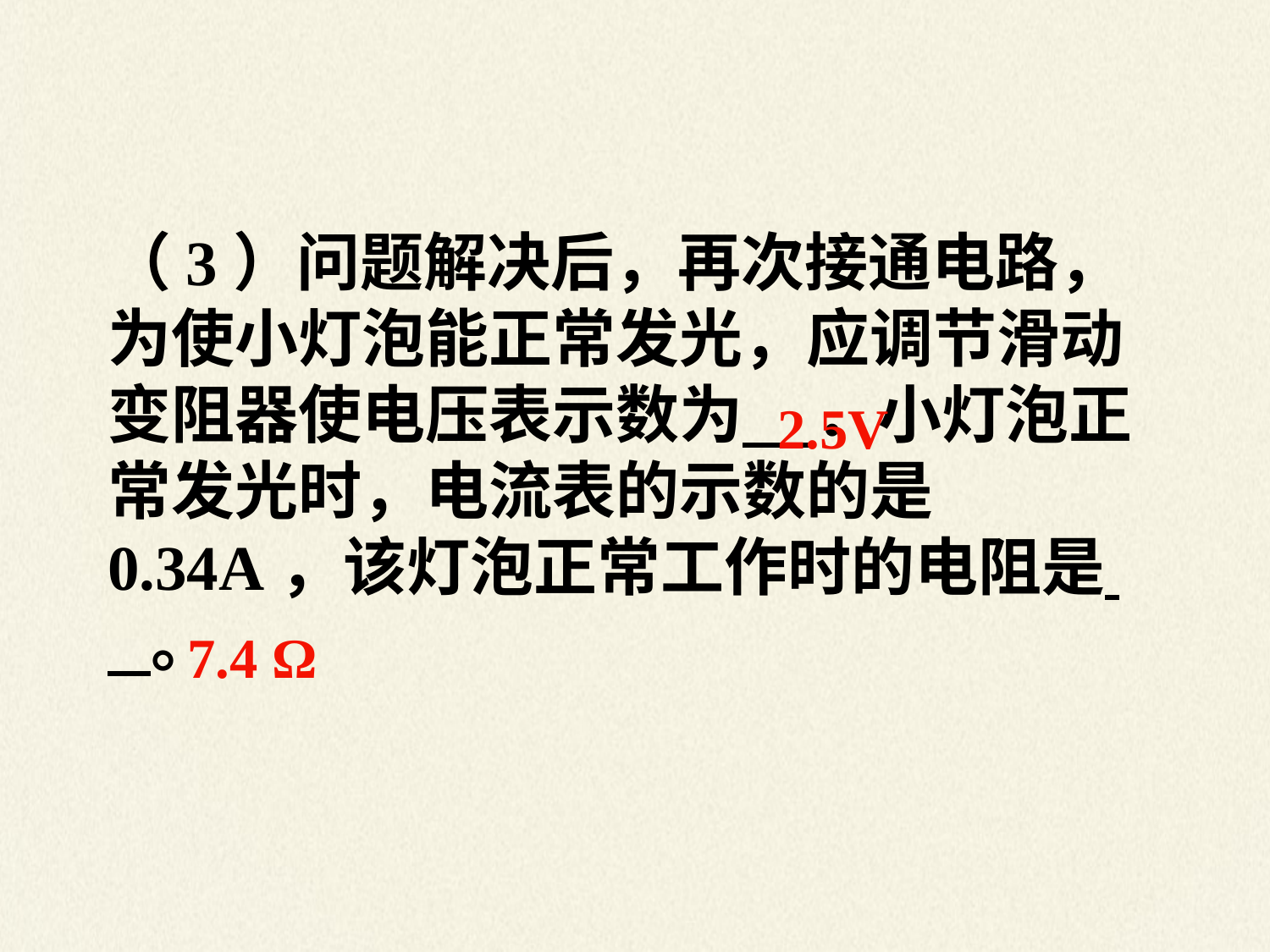

（3）问题解决后，再次接通电路，为使小灯泡能正常发光，应调节滑动变阻器使电压表示数为     ．小灯泡正常发光时，电流表的示数的是0.34A，该灯泡正常工作时的电阻是     。
2.5V
7.4 Ω